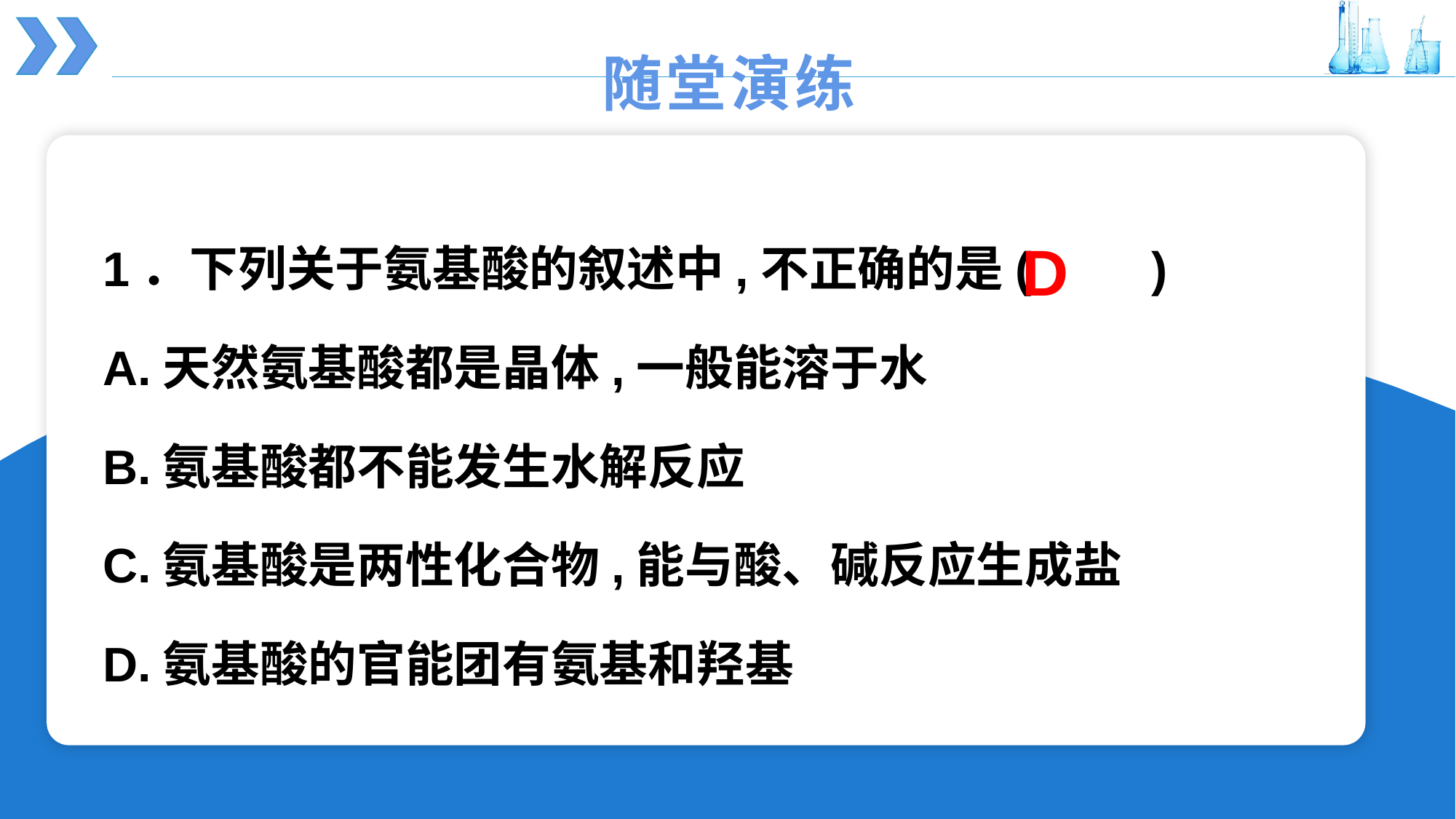

随堂演练
3．下列各选项中物质的分子式都相同，其中属于同一类物质的是
A．和	B．CH3OCH3和CH3CH2OH
C．正戊烷和新戊烷	D．和
【答案】C
1．下列关于氨基酸的叙述中,不正确的是(　　)
A.天然氨基酸都是晶体,一般能溶于水
B.氨基酸都不能发生水解反应
C.氨基酸是两性化合物,能与酸、碱反应生成盐
D.氨基酸的官能团有氨基和羟基
D